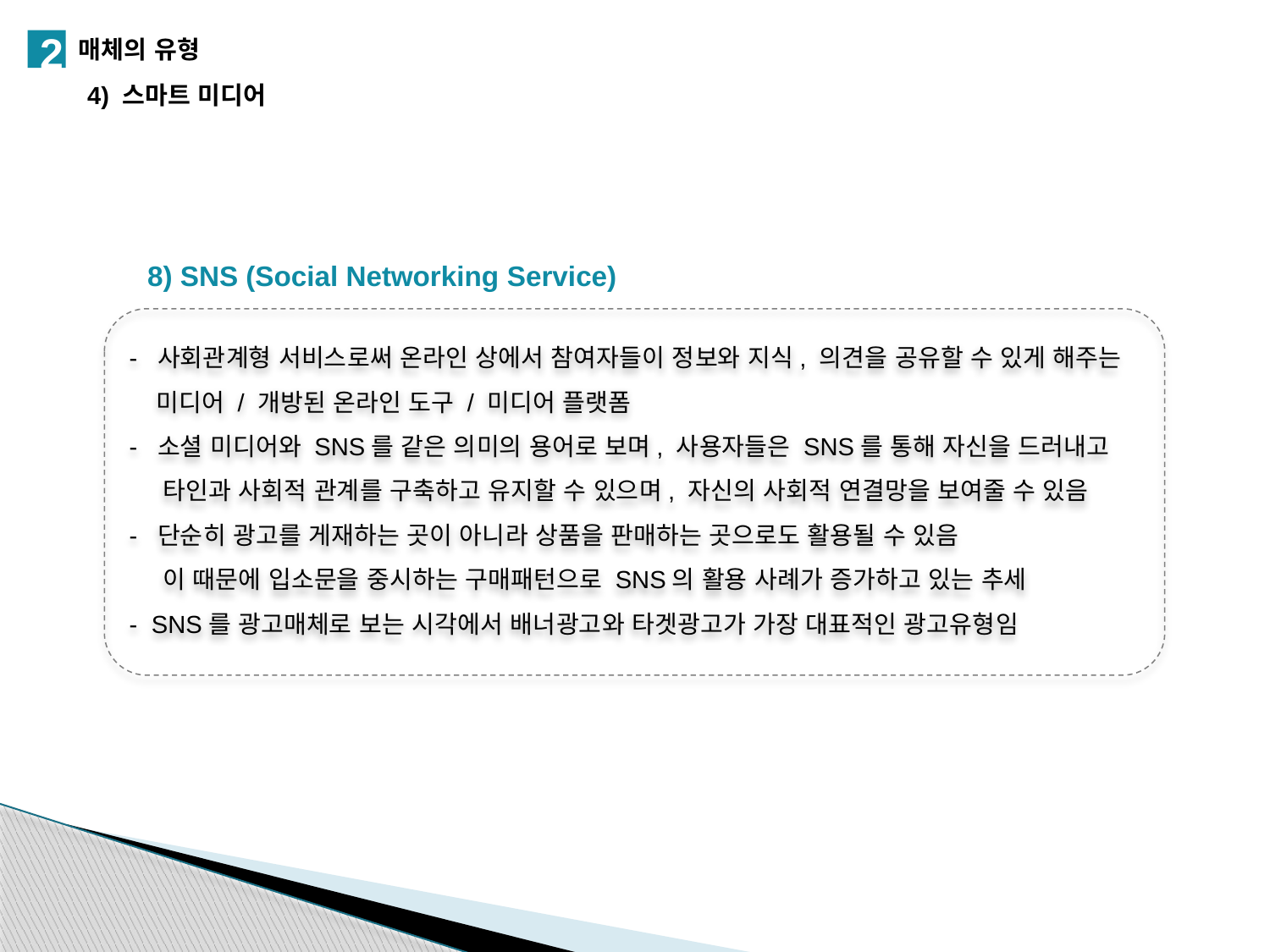

2
매체의 유형

4) 스마트 미디어
8) SNS (Social Networking Service)
-  사회관계형 서비스로써 온라인 상에서 참여자들이 정보와 지식, 의견을 공유할 수 있게 해주는
   미디어 / 개방된 온라인 도구 / 미디어 플랫폼
-  소셜 미디어와 SNS를 같은 의미의 용어로 보며, 사용자들은 SNS를 통해 자신을 드러내고
    타인과 사회적 관계를 구축하고 유지할 수 있으며, 자신의 사회적 연결망을 보여줄 수 있음
-  단순히 광고를 게재하는 곳이 아니라 상품을 판매하는 곳으로도 활용될 수 있음
    이 때문에 입소문을 중시하는 구매패턴으로 SNS의 활용 사례가 증가하고 있는 추세
-  SNS를 광고매체로 보는 시각에서 배너광고와 타겟광고가 가장 대표적인 광고유형임